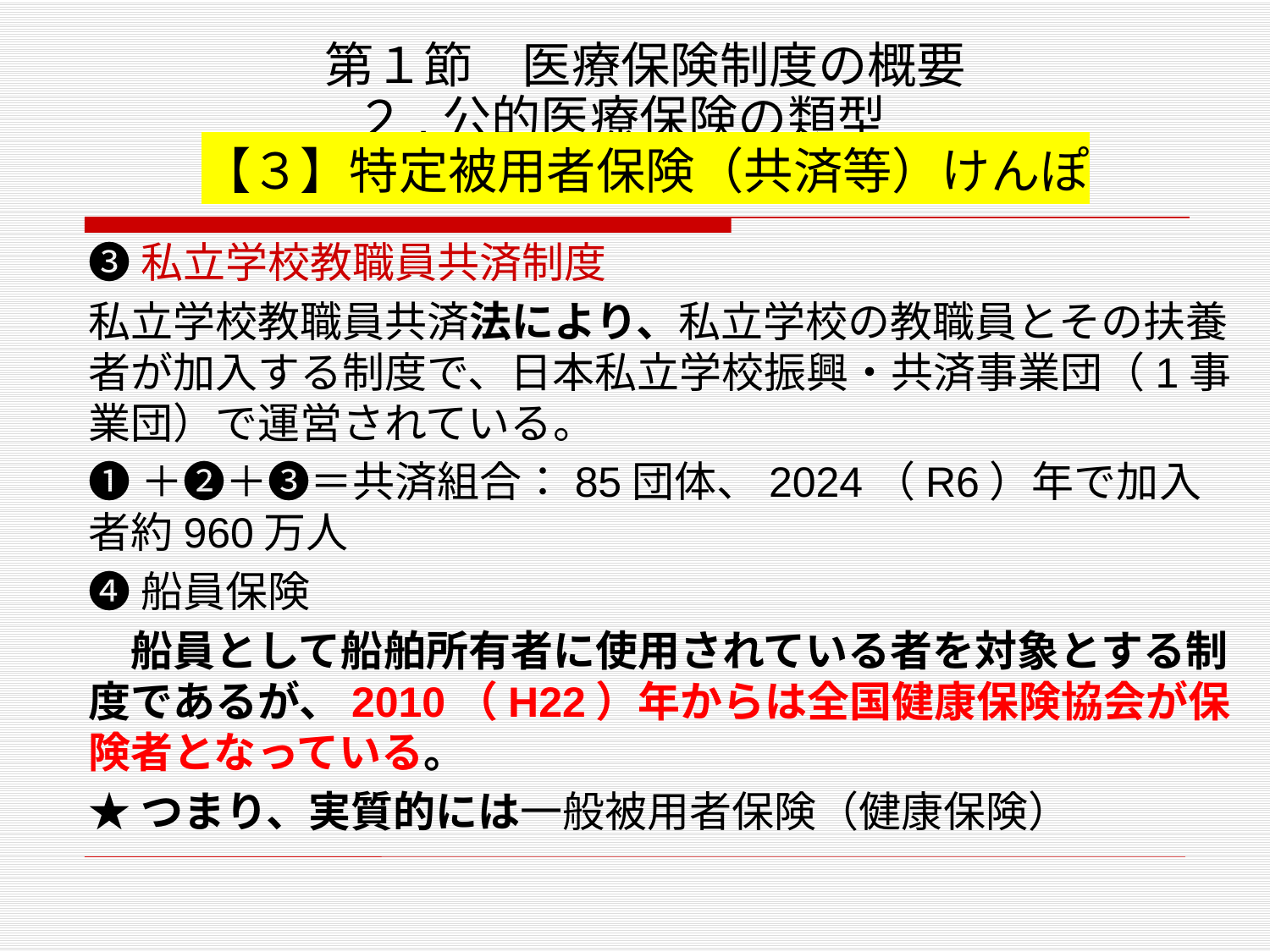

# 第１節　医療保険制度の概要 ２.公的医療保険の類型　 【３】特定被用者保険（共済等）けんぽ
❸私立学校教職員共済制度
私立学校教職員共済法により、私立学校の教職員とその扶養者が加入する制度で、日本私立学校振興・共済事業団（1事業団）で運営されている。
❶＋❷＋❸＝共済組合：85団体、2024（R6）年で加入者約960万人
❹船員保険
　船員として船舶所有者に使用されている者を対象とする制度であるが、2010（H22）年からは全国健康保険協会が保険者となっている。
★つまり、実質的には一般被用者保険（健康保険）